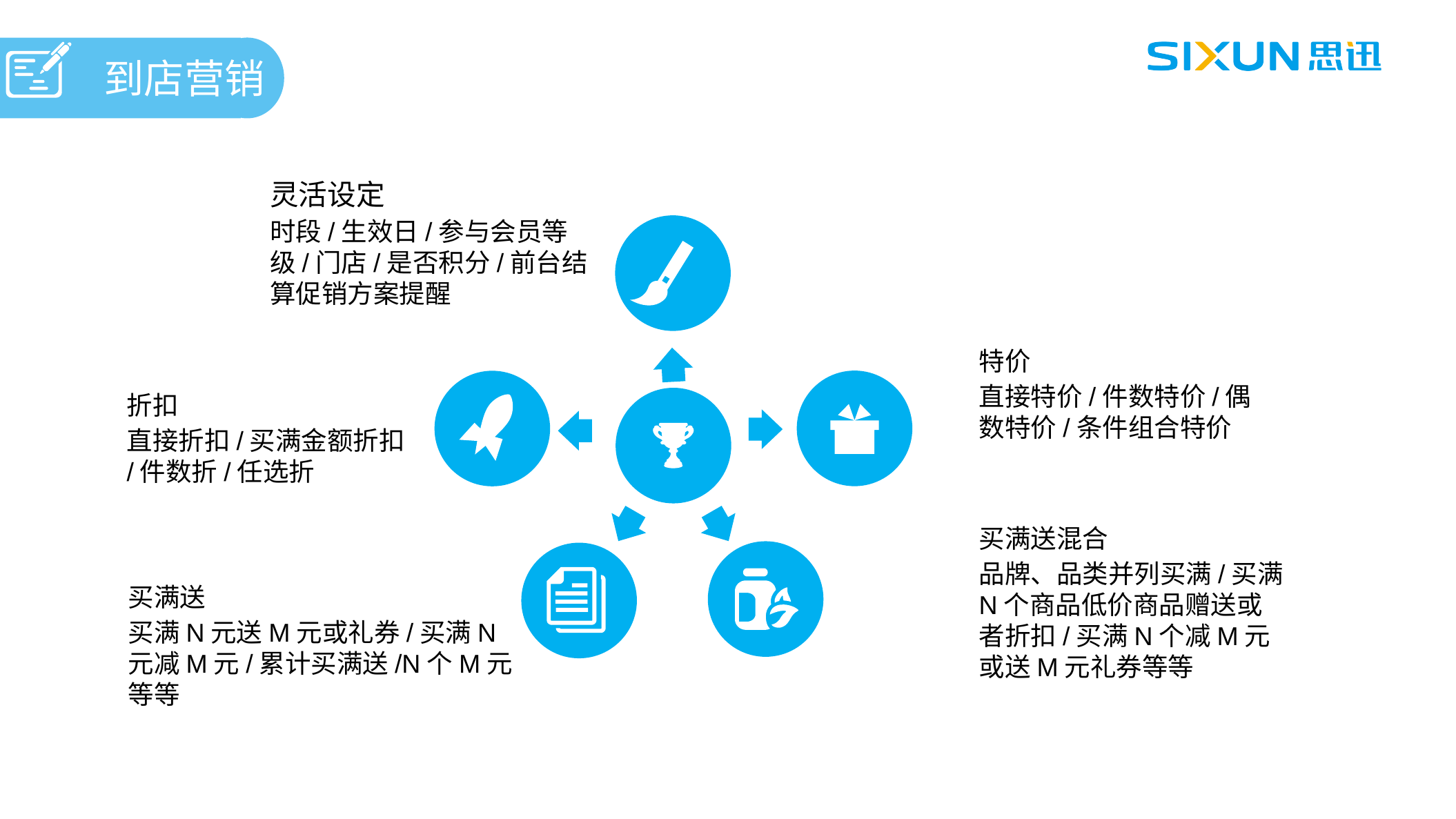

到店营销
灵活设定
时段/生效日/参与会员等级/门店/是否积分/前台结算促销方案提醒

特价
直接特价/件数特价/偶数特价/条件组合特价

折扣
直接折扣/买满金额折扣/件数折/任选折

买满送混合
品牌、品类并列买满/买满N个商品低价商品赠送或者折扣/买满N个减M元或送M元礼券等等

买满送
买满N元送M元或礼券/买满N元减M元/累计买满送/N个M元等等